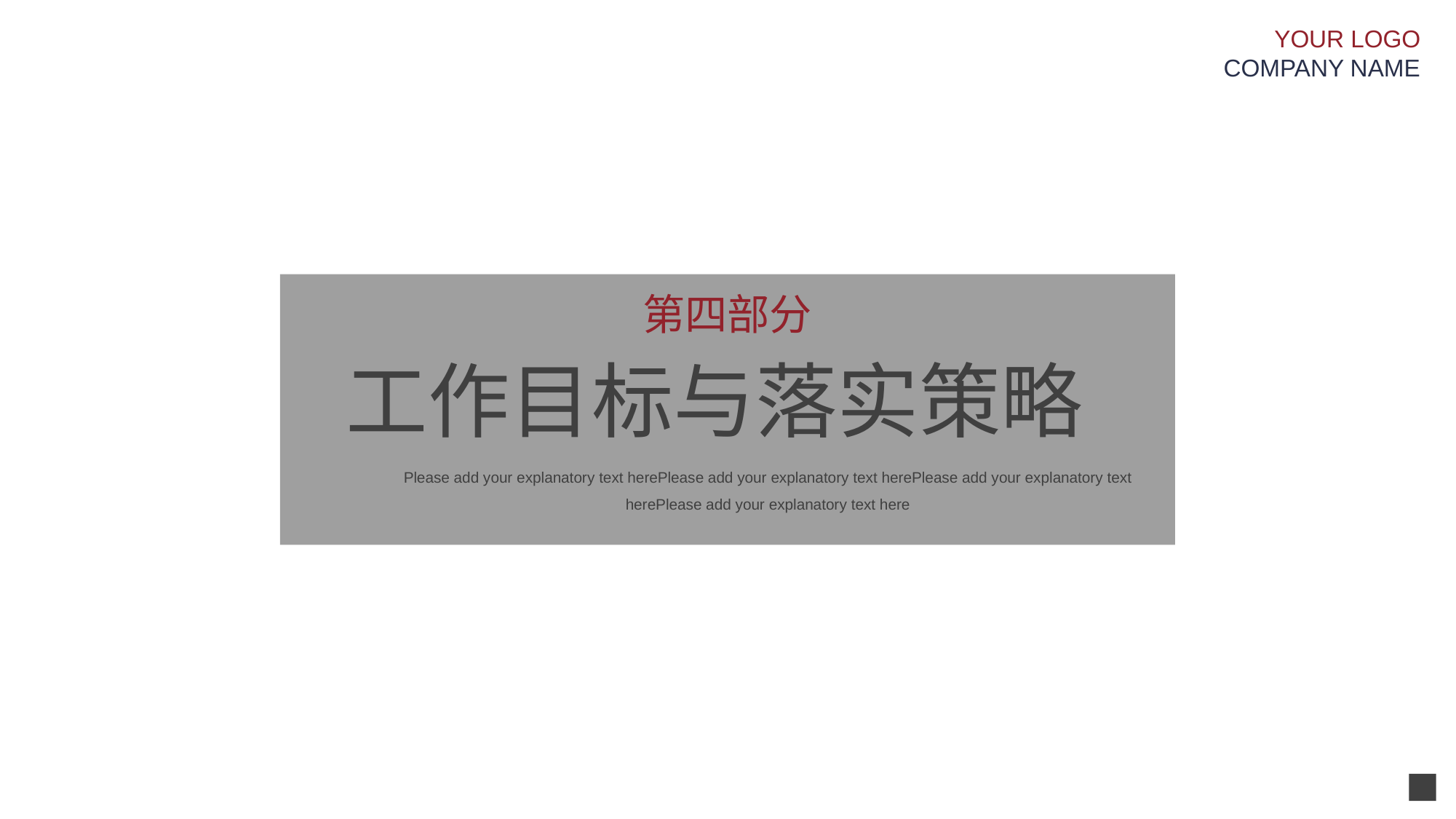

YOUR LOGO
COMPANY NAME

第四部分
工作目标与落实策略
Please add your explanatory text herePlease add your explanatory text herePlease add your explanatory text herePlease add your explanatory text here